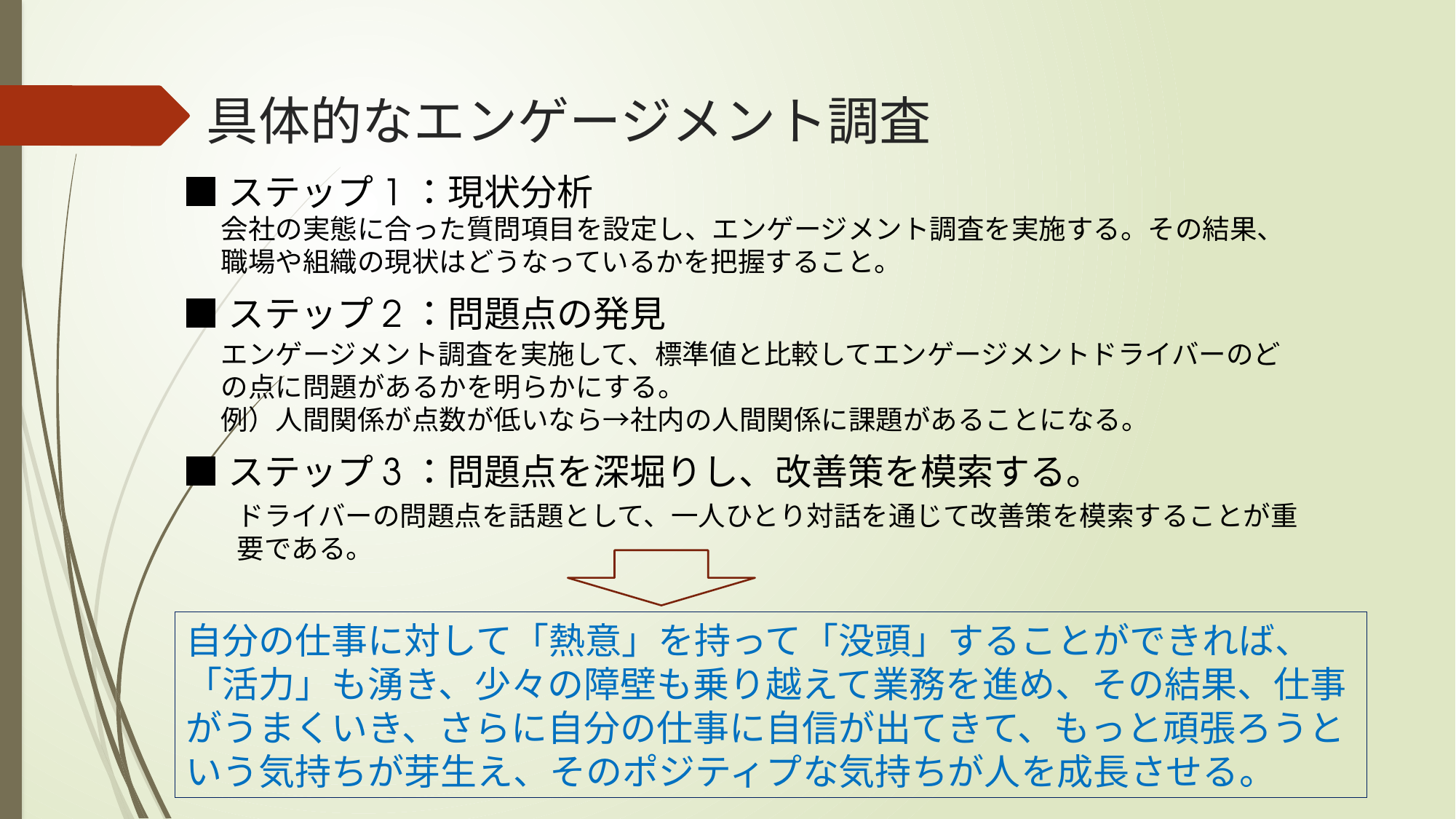

# 具体的なエンゲージメント調査
■ステップ1：現状分析
会社の実態に合った質問項目を設定し、エンゲージメント調査を実施する。その結果、職場や組織の現状はどうなっているかを把握すること。
■ステップ2：問題点の発見
エンゲージメント調査を実施して、標準値と比較してエンゲージメントドライバーのどの点に問題があるかを明らかにする。
例）人間関係が点数が低いなら→社内の人間関係に課題があることになる。
■ステップ3：問題点を深堀りし、改善策を模索する。
ドライバーの問題点を話題として、一人ひとり対話を通じて改善策を模索することが重要である。

自分の仕事に対して「熱意」を持って「没頭」することができれば、「活力」も湧き、少々の障壁も乗り越えて業務を進め、その結果、仕事がうまくいき、さらに自分の仕事に自信が出てきて、もっと頑張ろうという気持ちが芽生え、そのポジティプな気持ちが人を成長させる。